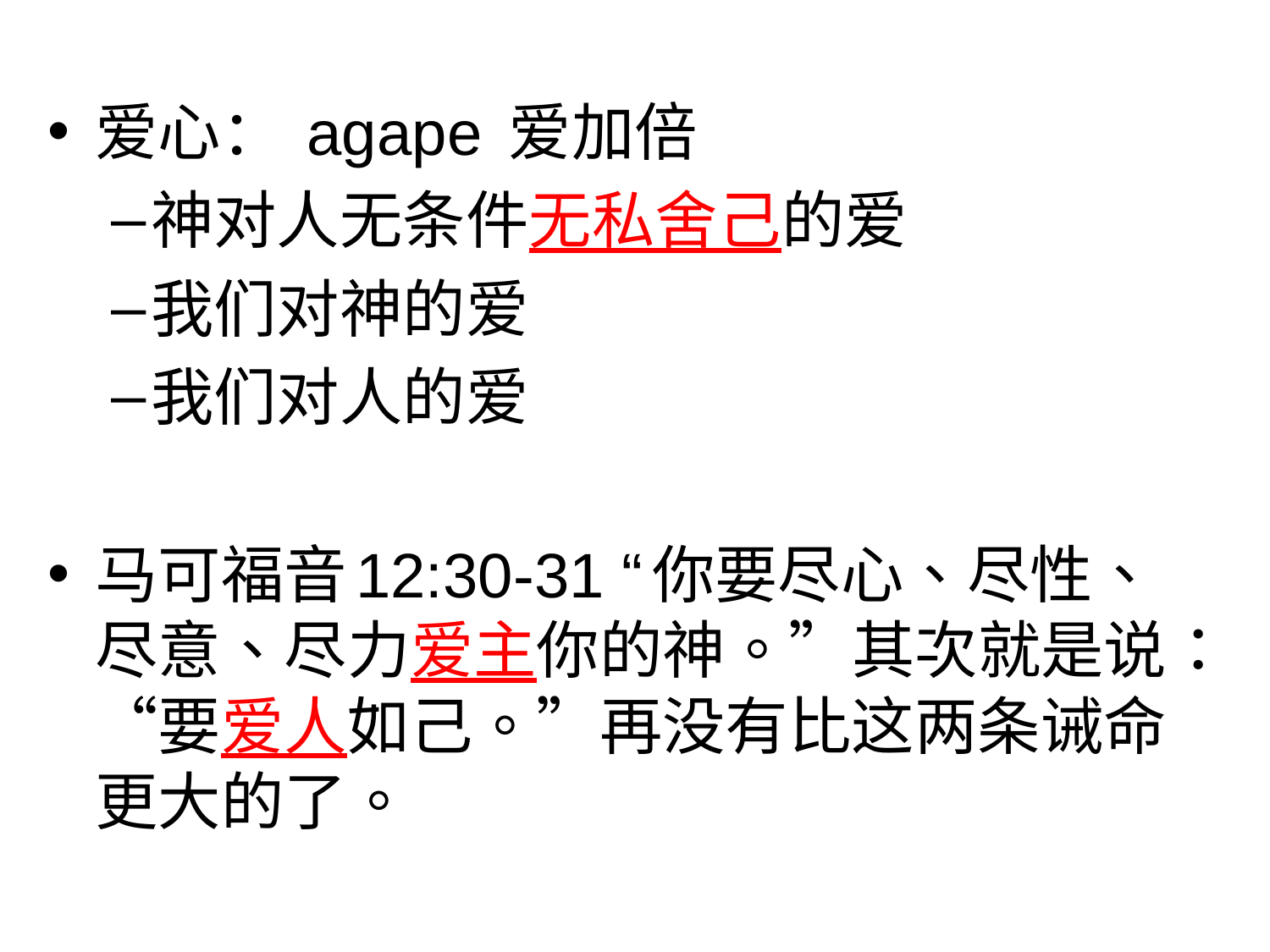

爱心： agape 爱加倍
神对人无条件无私舍己的爱
我们对神的爱
我们对人的爱

马可福音12:30-31 “你要尽心、尽性、尽意、尽力爱主你的神。”其次就是说：“要爱人如己。”再没有比这两条诫命更大的了。